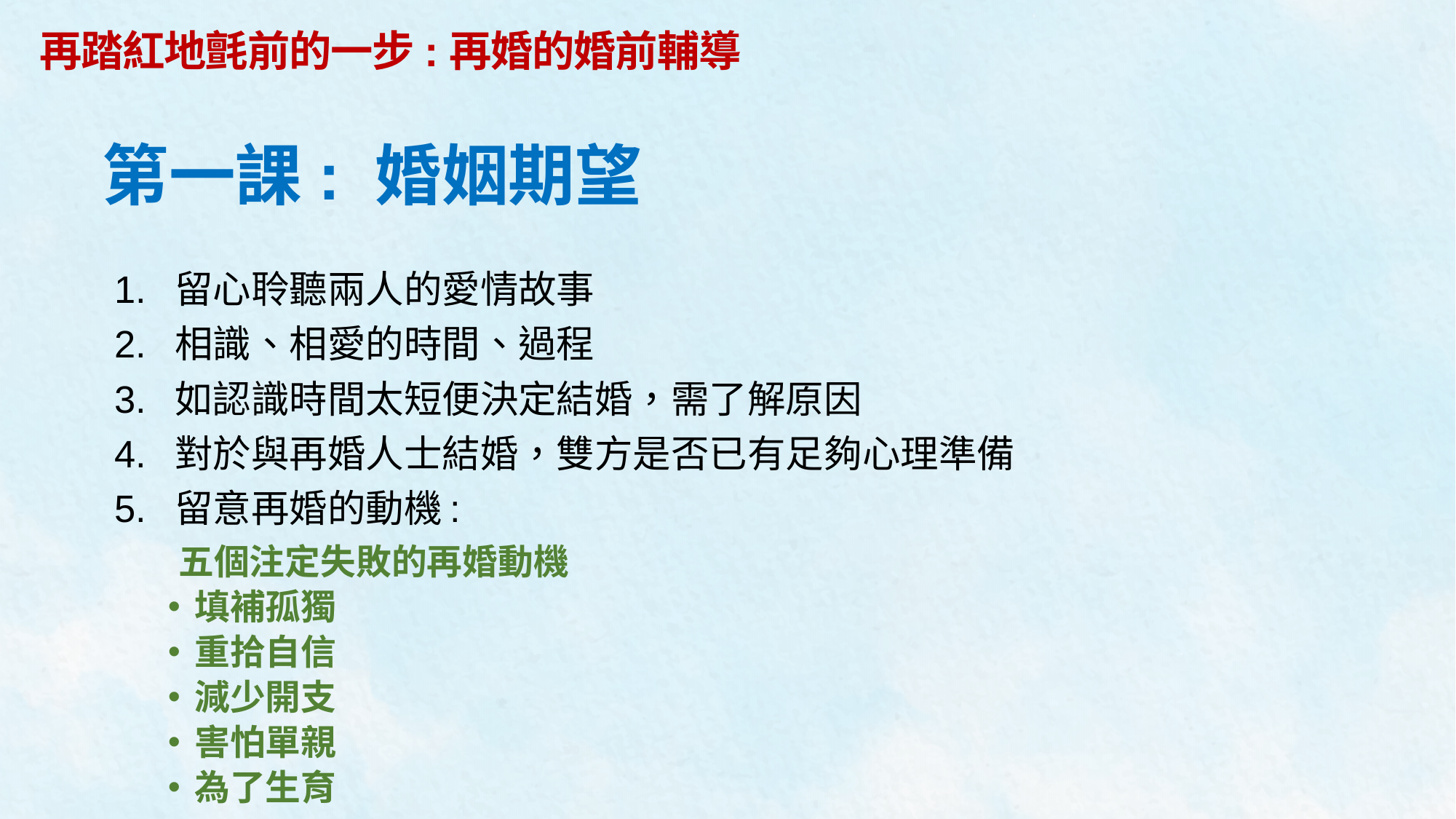

再踏紅地氈前的一步:再婚的婚前輔導
# 第一課: 婚姻期望
留心聆聽兩人的愛情故事
相識、相愛的時間、過程
如認識時間太短便決定結婚，需了解原因
對於與再婚人士結婚，雙方是否已有足夠心理準備
留意再婚的動機:
       五個注定失敗的再婚動機
填補孤獨
重拾自信
減少開支
害怕單親
為了生育